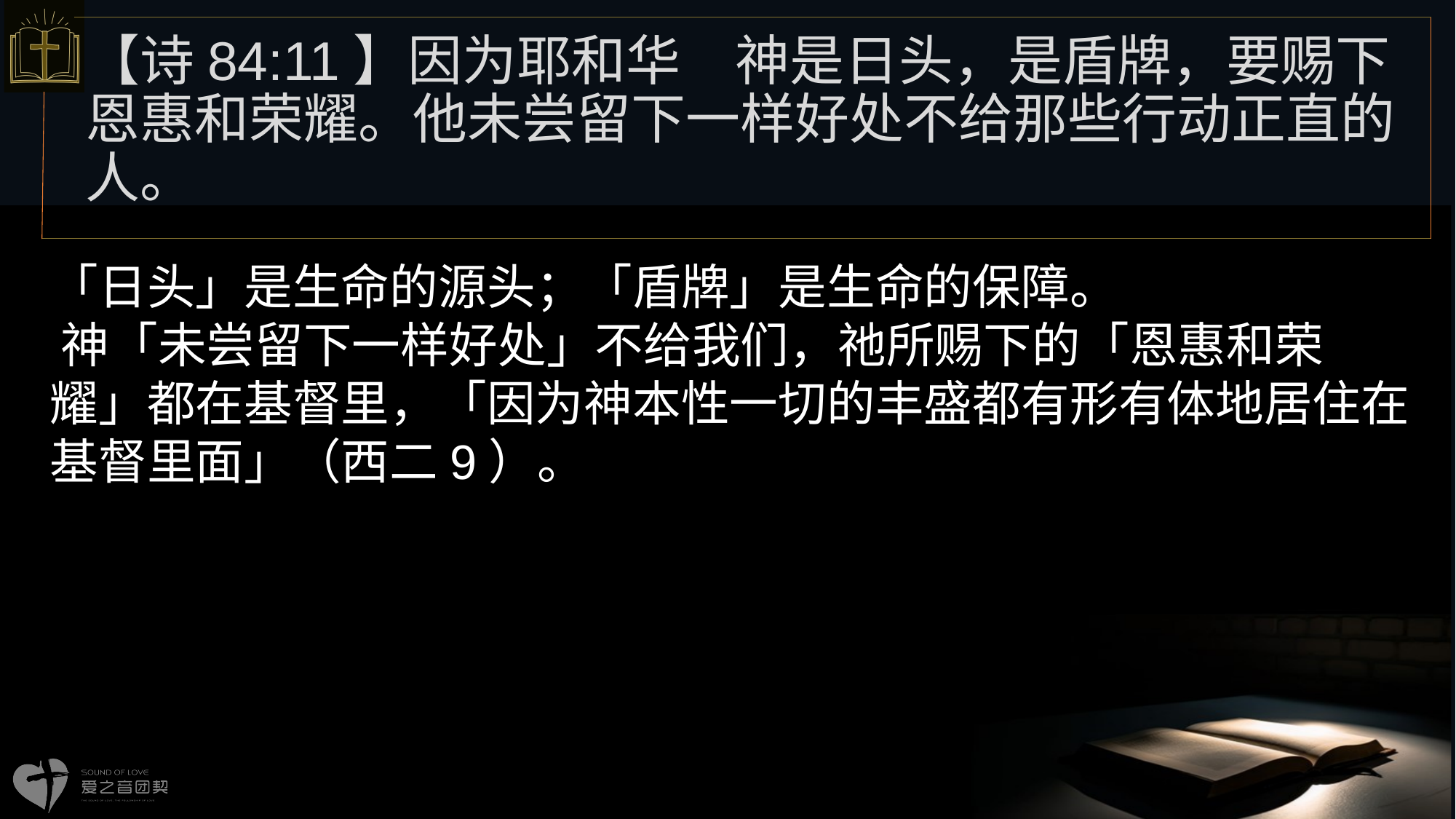

【诗84:11】因为耶和华　神是日头，是盾牌，要赐下恩惠和荣耀。他未尝留下一样好处不给那些行动正直的人。
# 「日头」是生命的源头；「盾牌」是生命的保障。 神「未尝留下一样好处」不给我们，祂所赐下的「恩惠和荣耀」都在基督里，「因为神本性一切的丰盛都有形有体地居住在基督里面」（西二9）。